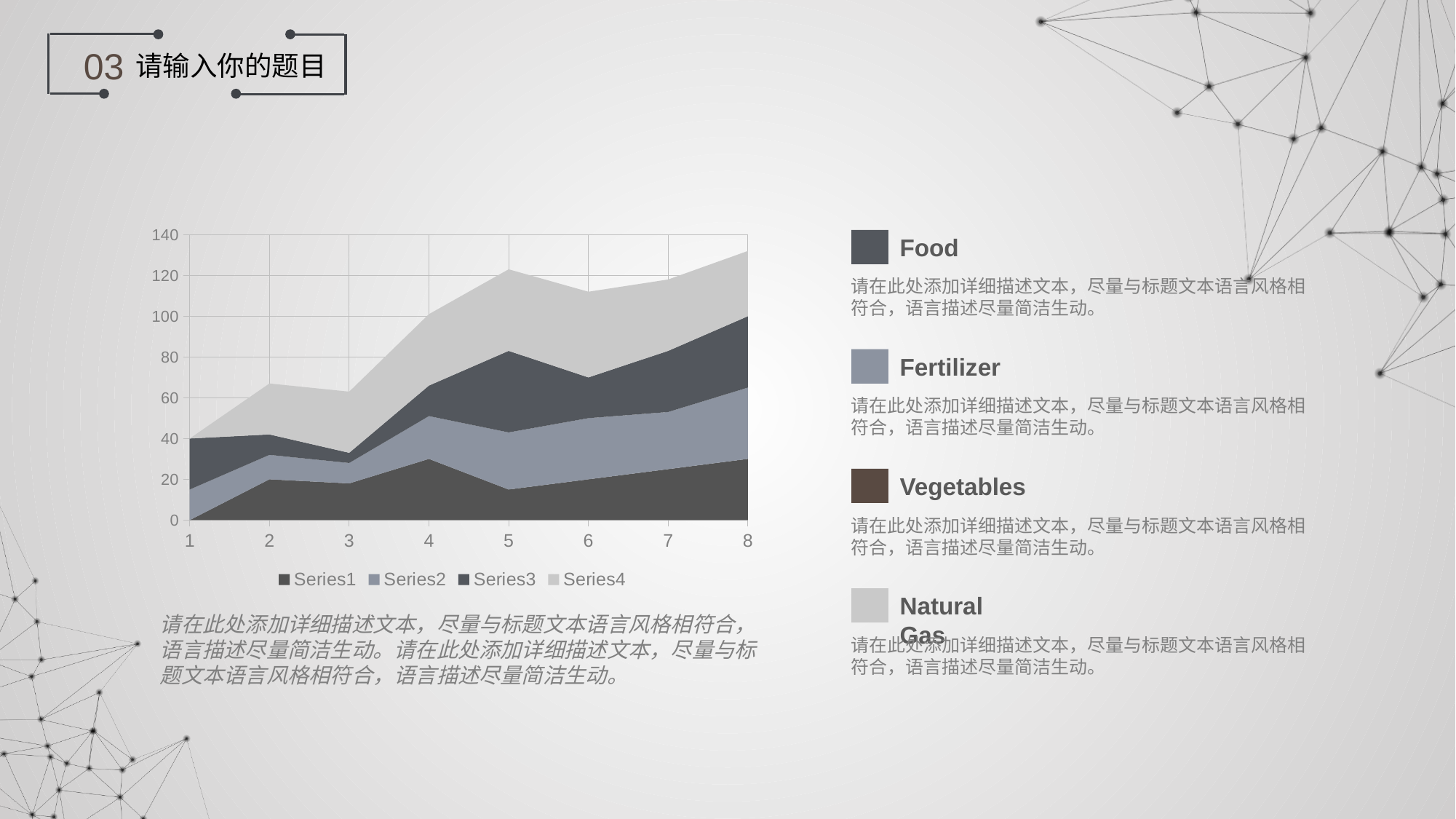

### Chart

| Category |  |  |  |  |
|---|---|---|---|---|
Food

请在此处添加详细描述文本，尽量与标题文本语言风格相符合，语言描述尽量简洁生动。
Fertilizer

请在此处添加详细描述文本，尽量与标题文本语言风格相符合，语言描述尽量简洁生动。
Vegetables

请在此处添加详细描述文本，尽量与标题文本语言风格相符合，语言描述尽量简洁生动。
Natural Gas

请在此处添加详细描述文本，尽量与标题文本语言风格相符合，语言描述尽量简洁生动。
请在此处添加详细描述文本，尽量与标题文本语言风格相符合，语言描述尽量简洁生动。请在此处添加详细描述文本，尽量与标题文本语言风格相符合，语言描述尽量简洁生动。